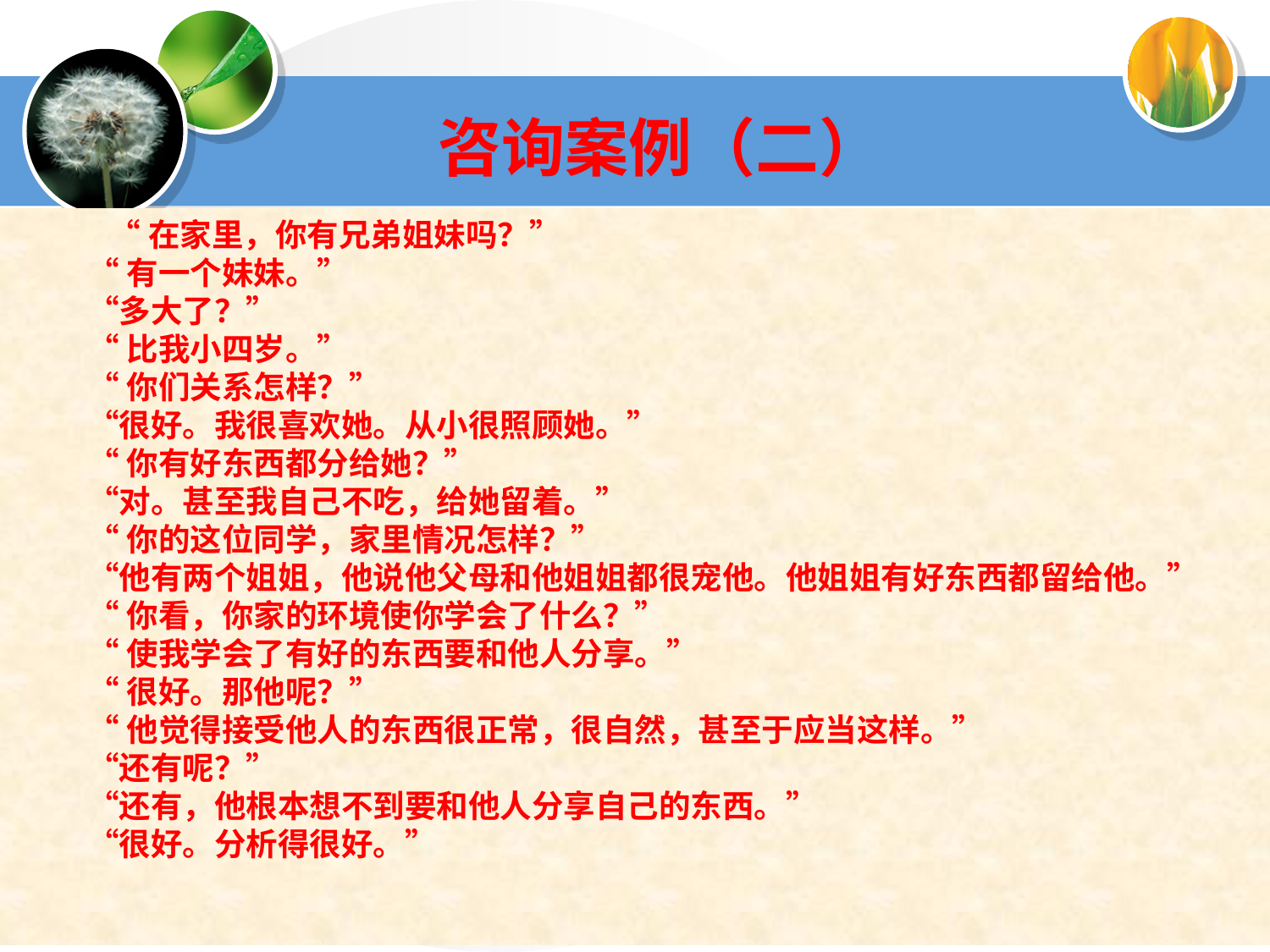

咨询案例（二）
   “在家里，你有兄弟姐妹吗？”
“有一个妹妹。”
“多大了？”
“比我小四岁。”
“你们关系怎样？”
“很好。我很喜欢她。从小很照顾她。”
“你有好东西都分给她？”
“对。甚至我自己不吃，给她留着。”
“你的这位同学，家里情况怎样？”
“他有两个姐姐，他说他父母和他姐姐都很宠他。他姐姐有好东西都留给他。”
“你看，你家的环境使你学会了什么？”
“使我学会了有好的东西要和他人分享。”
“很好。那他呢？”
“他觉得接受他人的东西很正常，很自然，甚至于应当这样。”
“还有呢？”
“还有，他根本想不到要和他人分享自己的东西。”
“很好。分析得很好。”